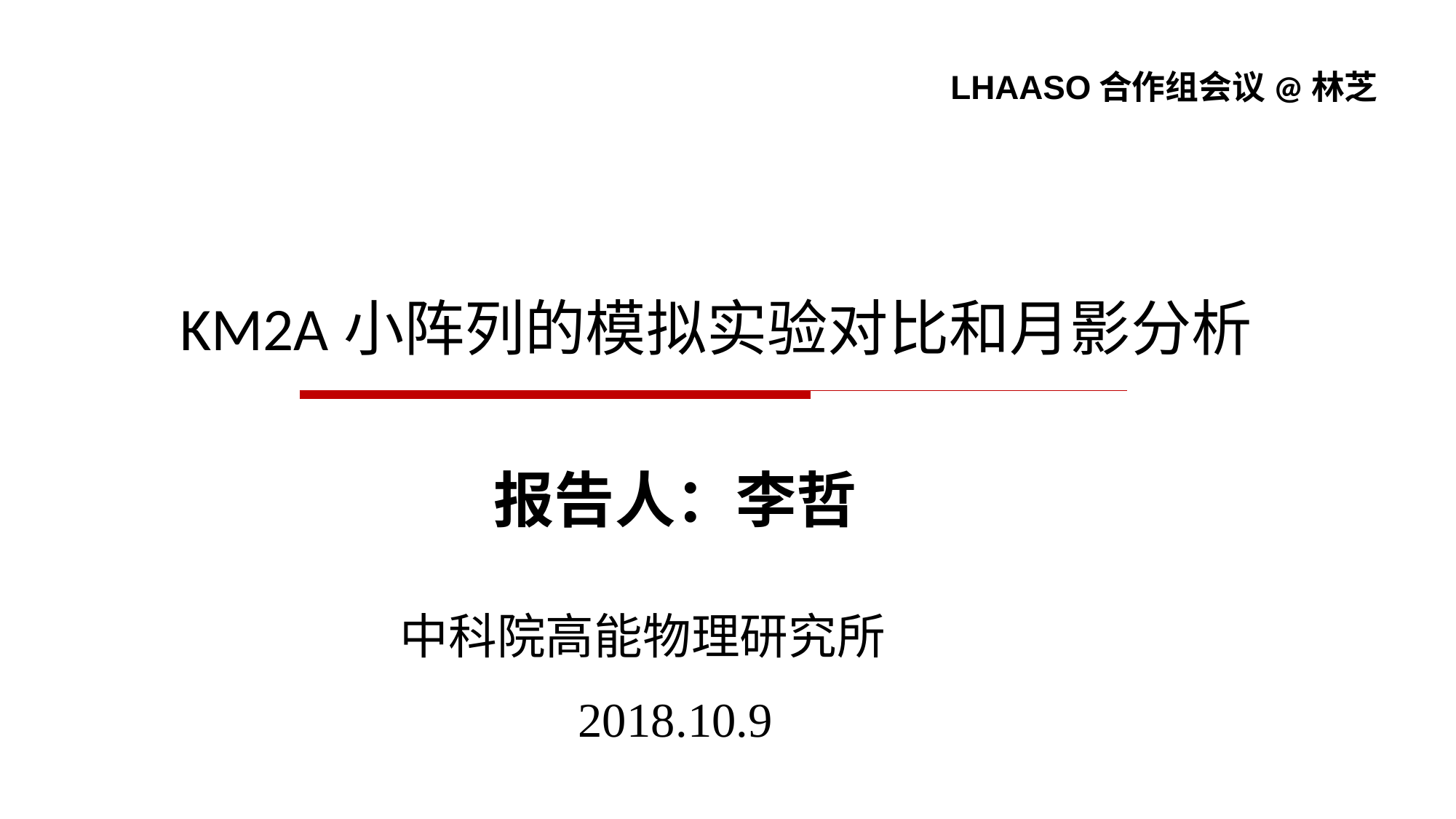

LHAASO合作组会议@林芝
KM2A小阵列的模拟实验对比和月影分析

报告人：李哲
中科院高能物理研究所
2018.10.9